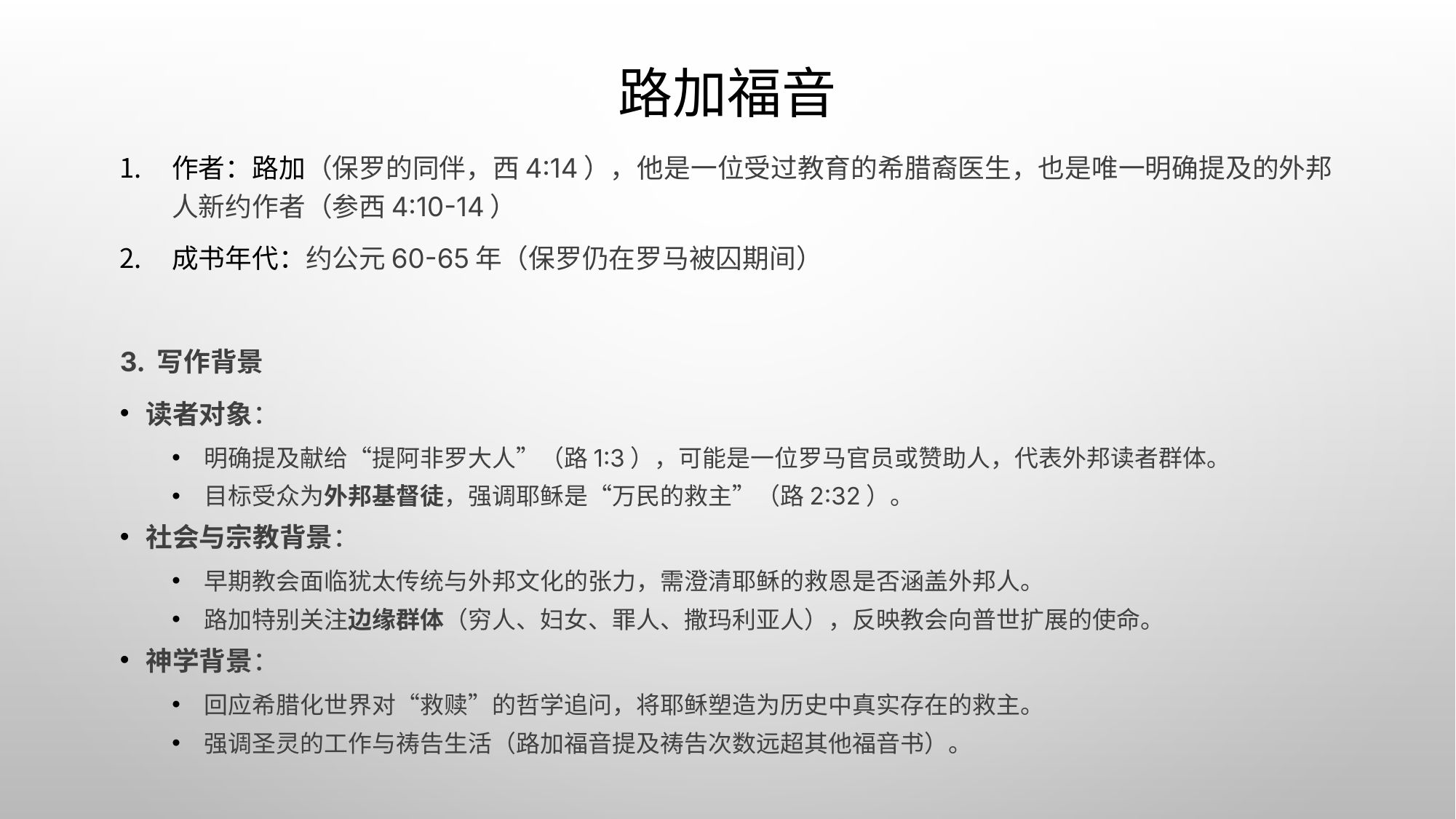

# 路加福音
作者：路加（保罗的同伴，西4:14），他是一位受过教育的希腊裔医生，也是唯一明确提及的外邦人新约作者（参西4:10-14）
成书年代：约公元60-65年（保罗仍在罗马被囚期间）

3. 写作背景
读者对象：
明确提及献给“提阿非罗大人”（路1:3），可能是一位罗马官员或赞助人，代表外邦读者群体。
目标受众为外邦基督徒，强调耶稣是“万民的救主”（路2:32）。
社会与宗教背景：
早期教会面临犹太传统与外邦文化的张力，需澄清耶稣的救恩是否涵盖外邦人。
路加特别关注边缘群体（穷人、妇女、罪人、撒玛利亚人），反映教会向普世扩展的使命。
神学背景：
回应希腊化世界对“救赎”的哲学追问，将耶稣塑造为历史中真实存在的救主。
强调圣灵的工作与祷告生活（路加福音提及祷告次数远超其他福音书）。